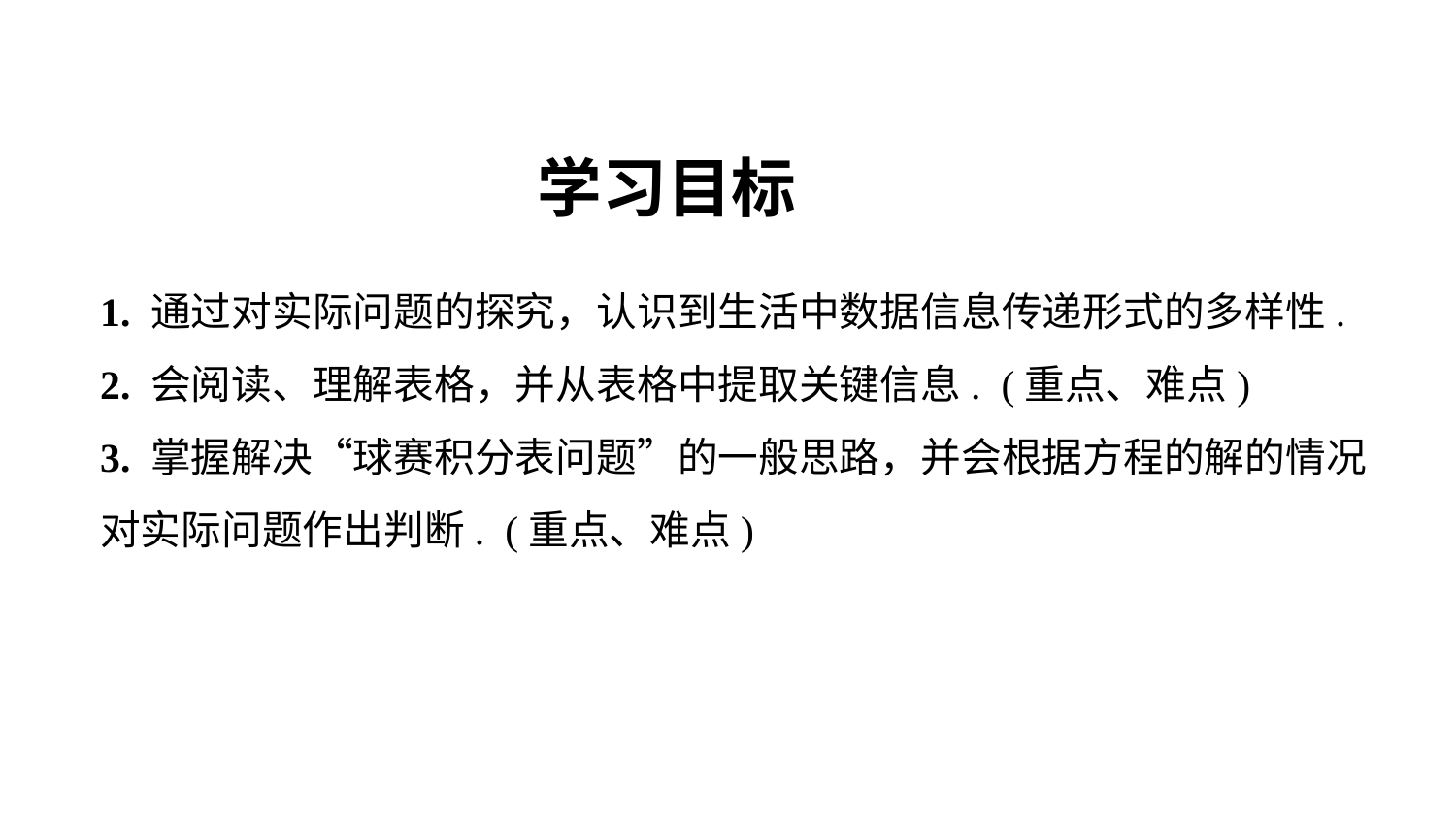

学习目标

1. 通过对实际问题的探究，认识到生活中数据信息传递形式的多样性.
2. 会阅读、理解表格，并从表格中提取关键信息.  (重点、难点)
3. 掌握解决“球赛积分表问题”的一般思路，并会根据方程的解的情况对实际问题作出判断.  (重点、难点)